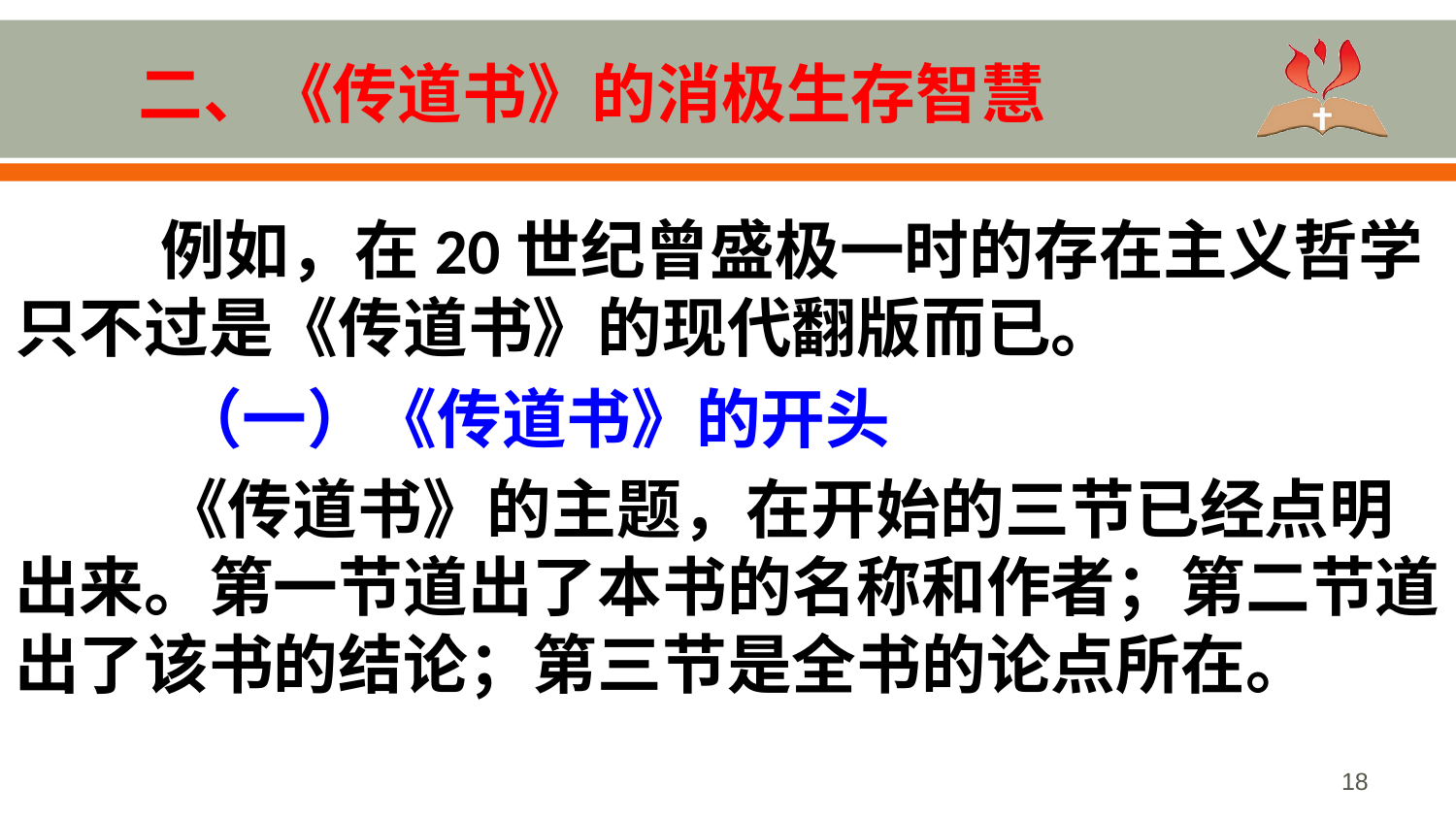

# 二、《传道书》的消极生存智慧
  	例如，在20世纪曾盛极一时的存在主义哲学只不过是《传道书》的现代翻版而已。
          （一）《传道书》的开头
         《传道书》的主题，在开始的三节已经点明出来。第一节道出了本书的名称和作者；第二节道出了该书的结论；第三节是全书的论点所在。

18